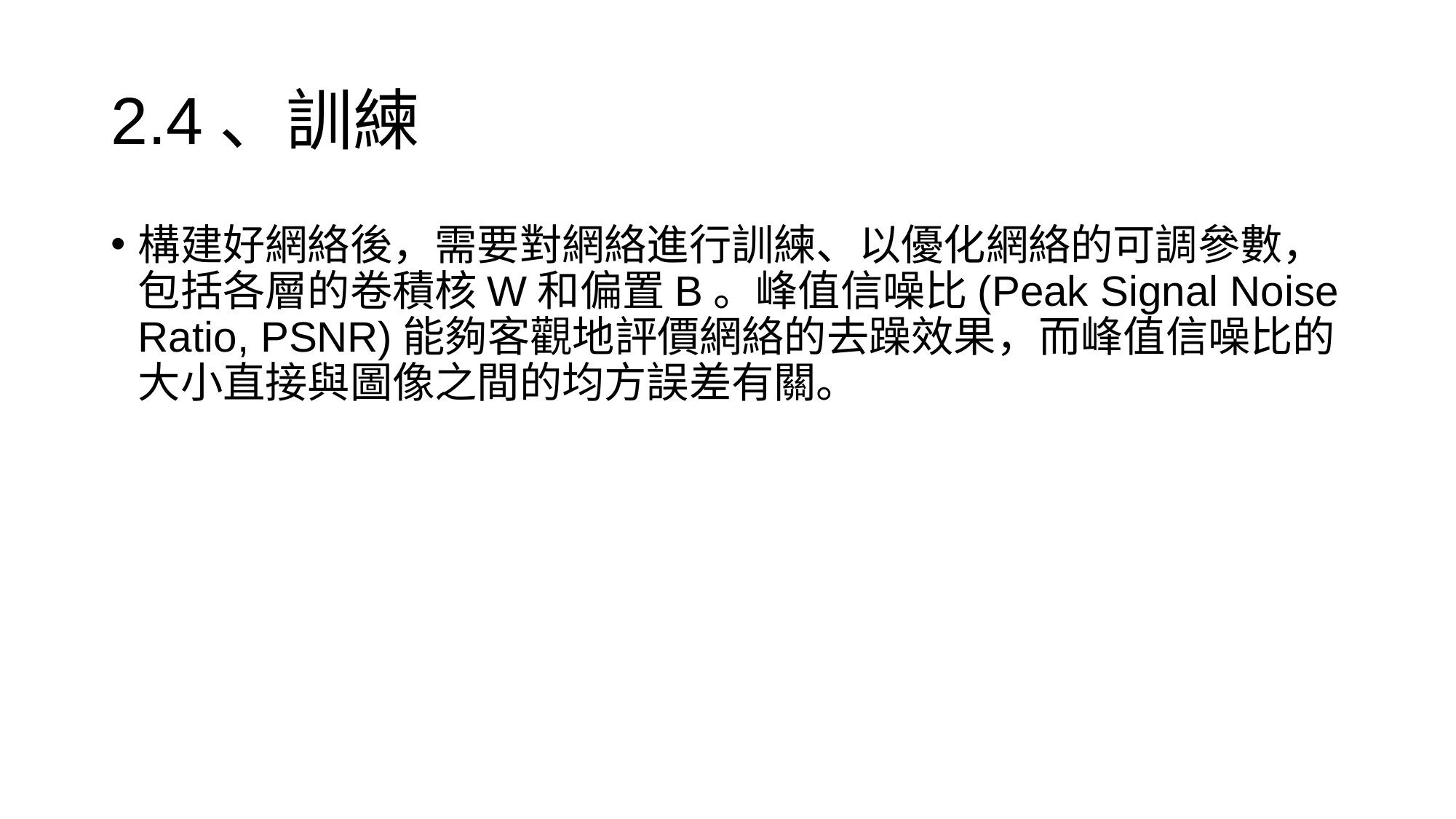

# 2.4、訓練
構建好網絡後，需要對網絡進行訓練、以優化網絡的可調參數，包括各層的卷積核W和偏置B。峰值信噪比(Peak Signal Noise Ratio, PSNR)能夠客觀地評價網絡的去躁效果，而峰值信噪比的大小直接與圖像之間的均方誤差有關。